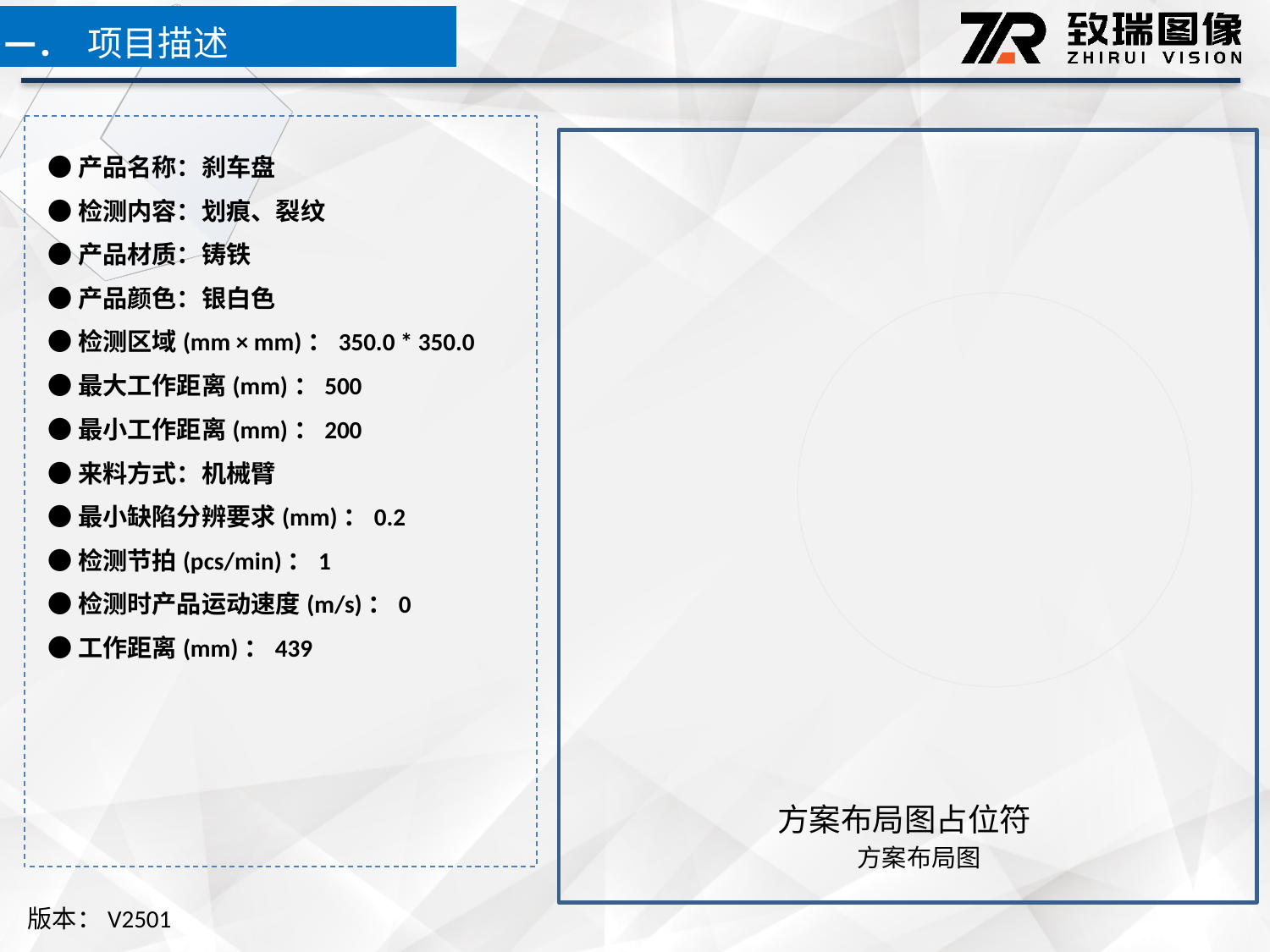

一．
项目描述

●产品名称：刹车盘
●检测内容：划痕、裂纹
●产品材质：铸铁
●产品颜色：银白色
●检测区域(mm × mm)：350.0 * 350.0
●最大工作距离(mm)：500
●最小工作距离(mm)：200
●来料方式：机械臂
●最小缺陷分辨要求(mm)：0.2
●检测节拍(pcs/min)：1
●检测时产品运动速度(m/s)：0
●工作距离(mm)：439

方案布局图占位符
方案布局图